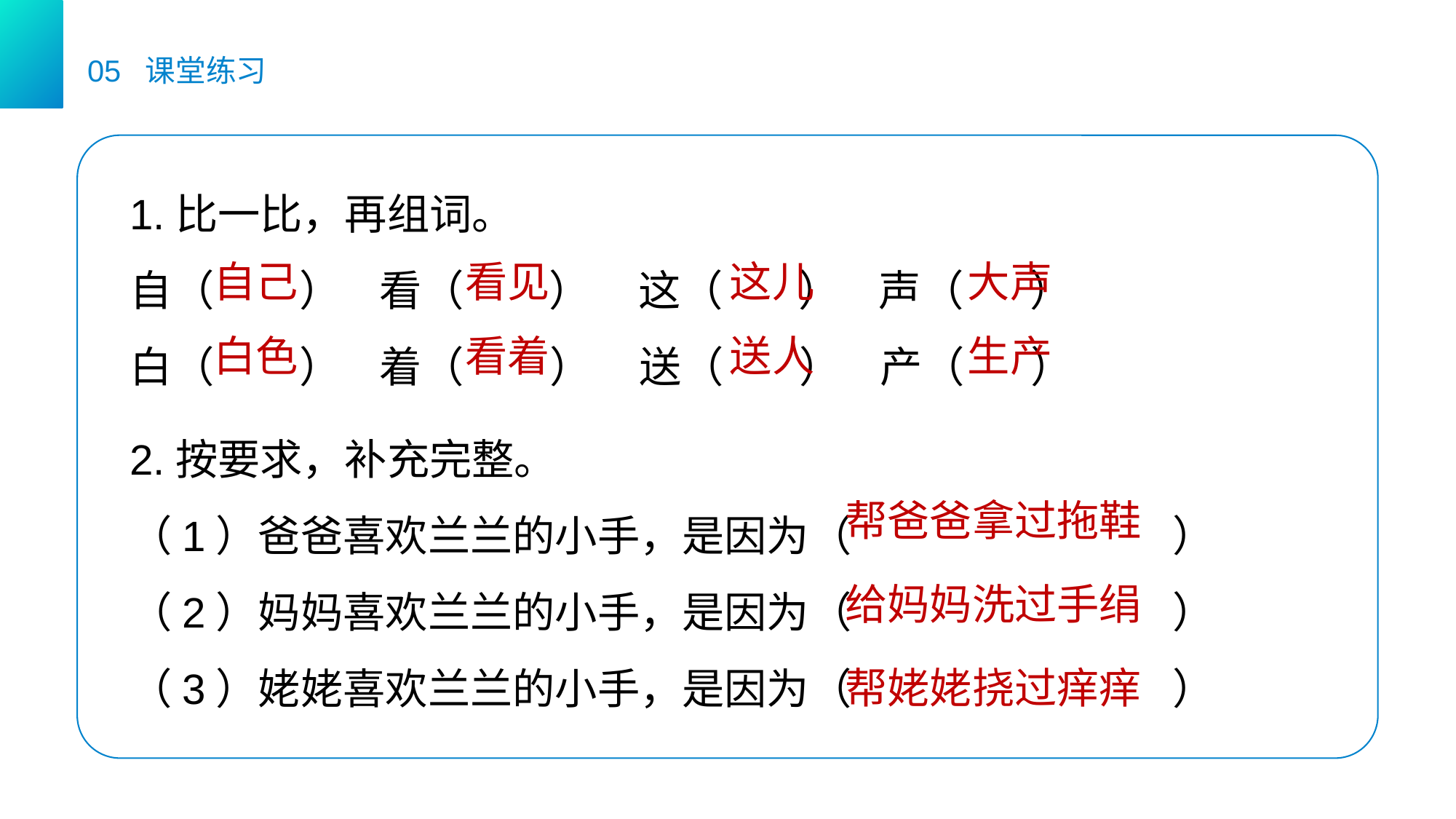

05  课堂练习

1.比一比，再组词。
自（         ）    看（         ）     这（        ）    声（       ）
白（         ）    着（         ）     送（        ）    产（       ）
自己
看见
这儿
大声
白色
看着
送人
生产
2.按要求，补充完整。
（1）爸爸喜欢兰兰的小手，是因为（                                  ）
（2）妈妈喜欢兰兰的小手，是因为（                                  ）
（3）姥姥喜欢兰兰的小手，是因为（                                  ）
帮爸爸拿过拖鞋
给妈妈洗过手绢
帮姥姥挠过痒痒